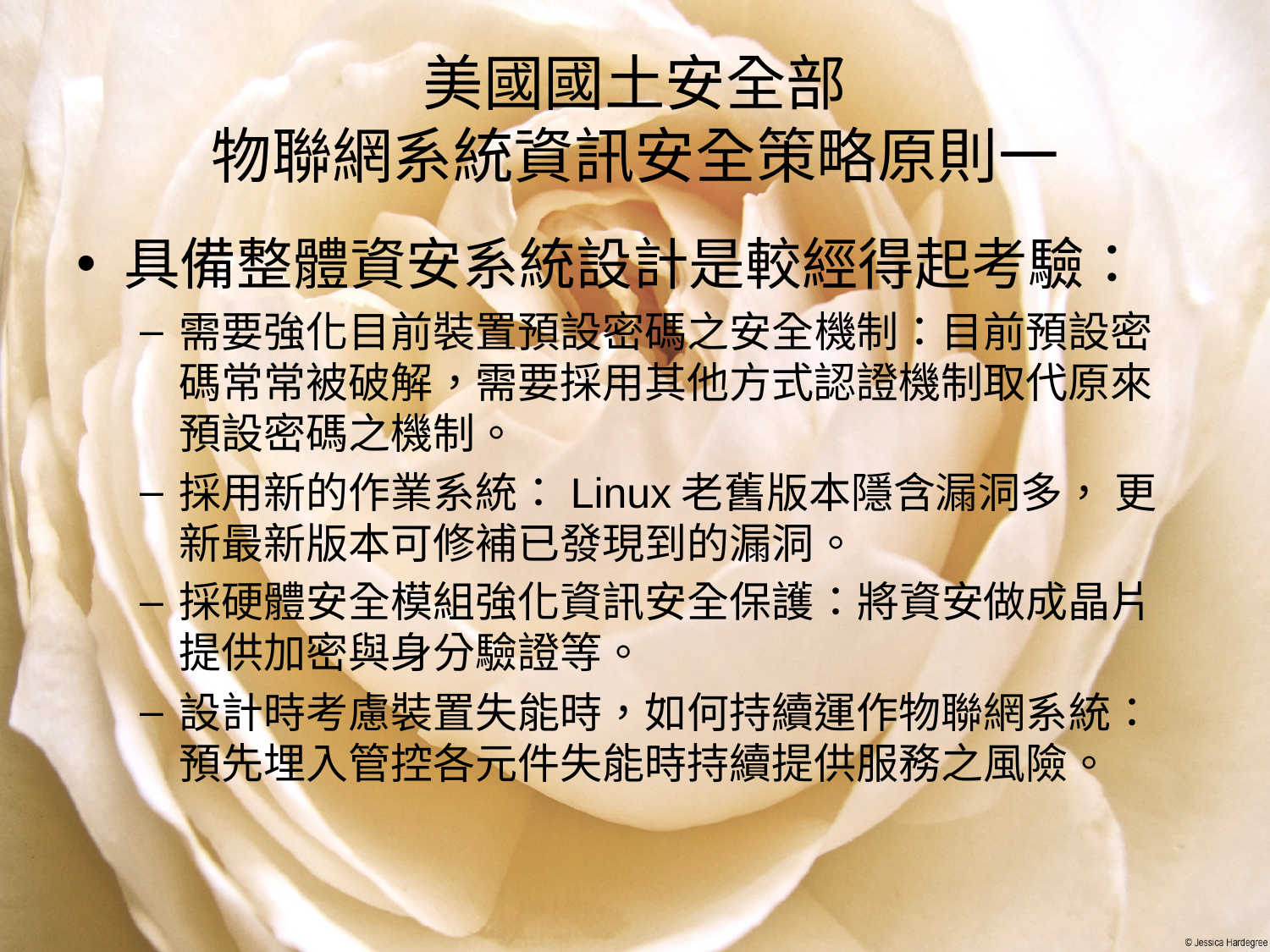

# 美國國土安全部 物聯網系統資訊安全策略原則一
具備整體資安系統設計是較經得起考驗：
需要強化目前裝置預設密碼之安全機制：目前預設密碼常常被破解，需要採用其他方式認證機制取代原來預設密碼之機制。
採用新的作業系統：Linux老舊版本隱含漏洞多， 更新最新版本可修補已發現到的漏洞。
採硬體安全模組強化資訊安全保護：將資安做成晶片提供加密與身分驗證等。
設計時考慮裝置失能時，如何持續運作物聯網系統：預先埋入管控各元件失能時持續提供服務之風險。